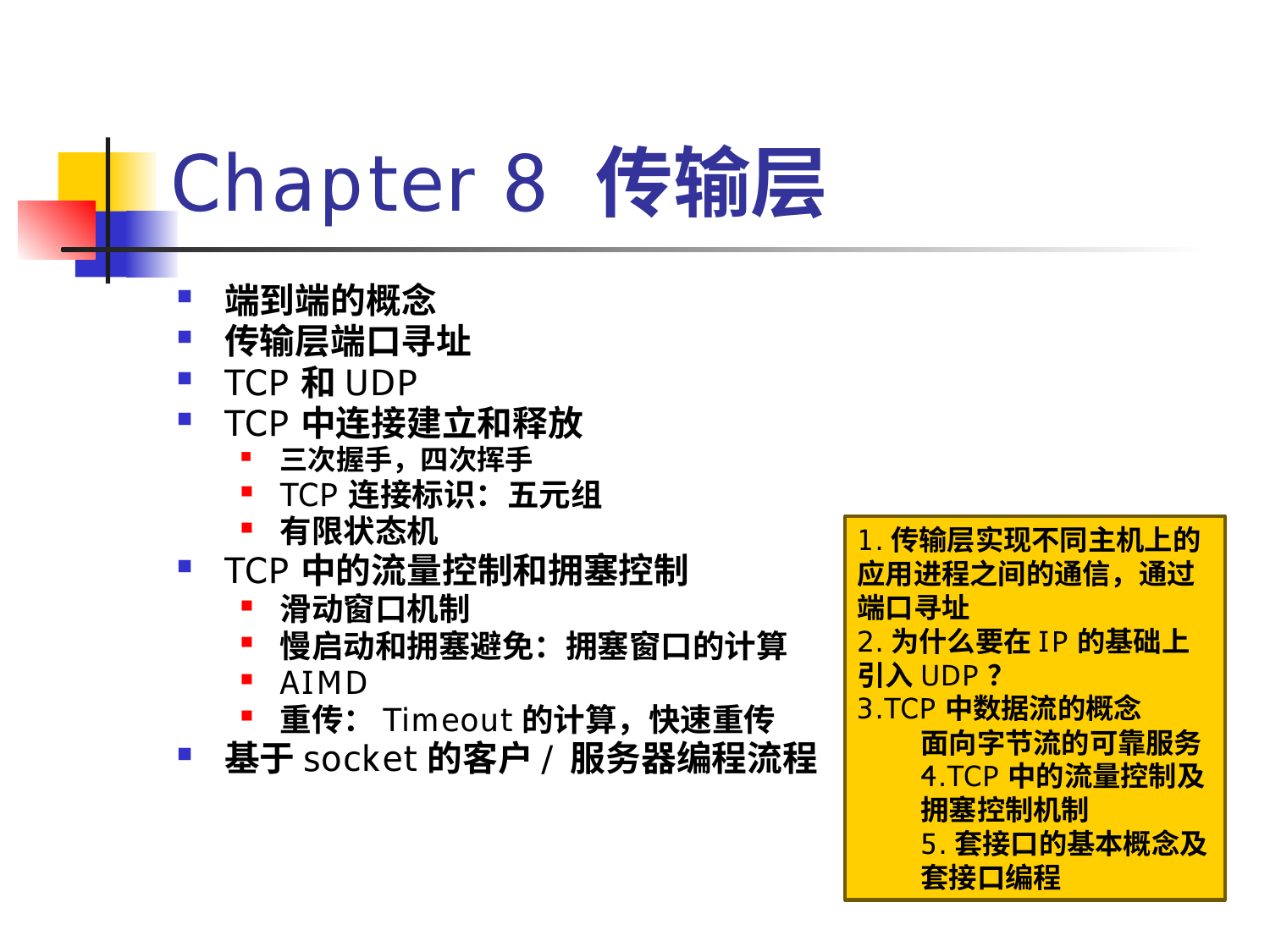

# Chapter 8 传输层
端到端的概念
传输层端口寻址
TCP和UDP
TCP中连接建立和释放
三次握手，四次挥手
TCP连接标识：五元组
有限状态机
TCP中的流量控制和拥塞控制
滑动窗口机制
慢启动和拥塞避免：拥塞窗口的计算
AIMD
重传：Timeout的计算，快速重传
基于socket的客户/服务器编程流程
1.传输层实现不同主机上的应用进程之间的通信，通过端口寻址
2.为什么要在IP的基础上引入UDP？
3.TCP中数据流的概念
面向字节流的可靠服务
4.TCP中的流量控制及拥塞控制机制
5.套接口的基本概念及套接口编程